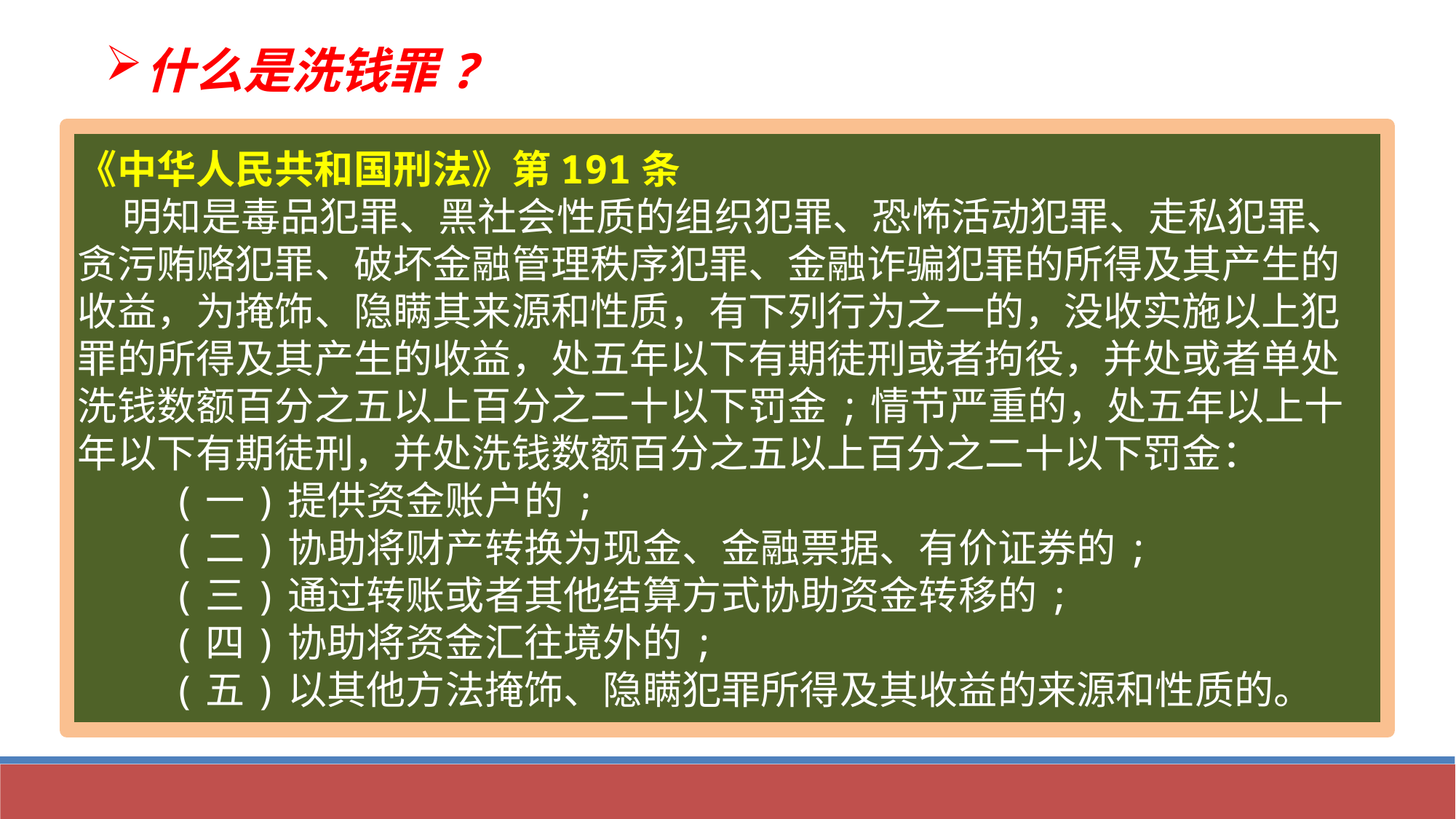

什么是洗钱罪?
《中华人民共和国刑法》第191条
    明知是毒品犯罪、黑社会性质的组织犯罪、恐怖活动犯罪、走私犯罪、贪污贿赂犯罪、破坏金融管理秩序犯罪、金融诈骗犯罪的所得及其产生的收益，为掩饰、隐瞒其来源和性质，有下列行为之一的，没收实施以上犯罪的所得及其产生的收益，处五年以下有期徒刑或者拘役，并处或者单处洗钱数额百分之五以上百分之二十以下罚金;情节严重的，处五年以上十年以下有期徒刑，并处洗钱数额百分之五以上百分之二十以下罚金：
    (一)提供资金账户的;
    (二)协助将财产转换为现金、金融票据、有价证券的;
    (三)通过转账或者其他结算方式协助资金转移的;
    (四)协助将资金汇往境外的;
    (五)以其他方法掩饰、隐瞒犯罪所得及其收益的来源和性质的。